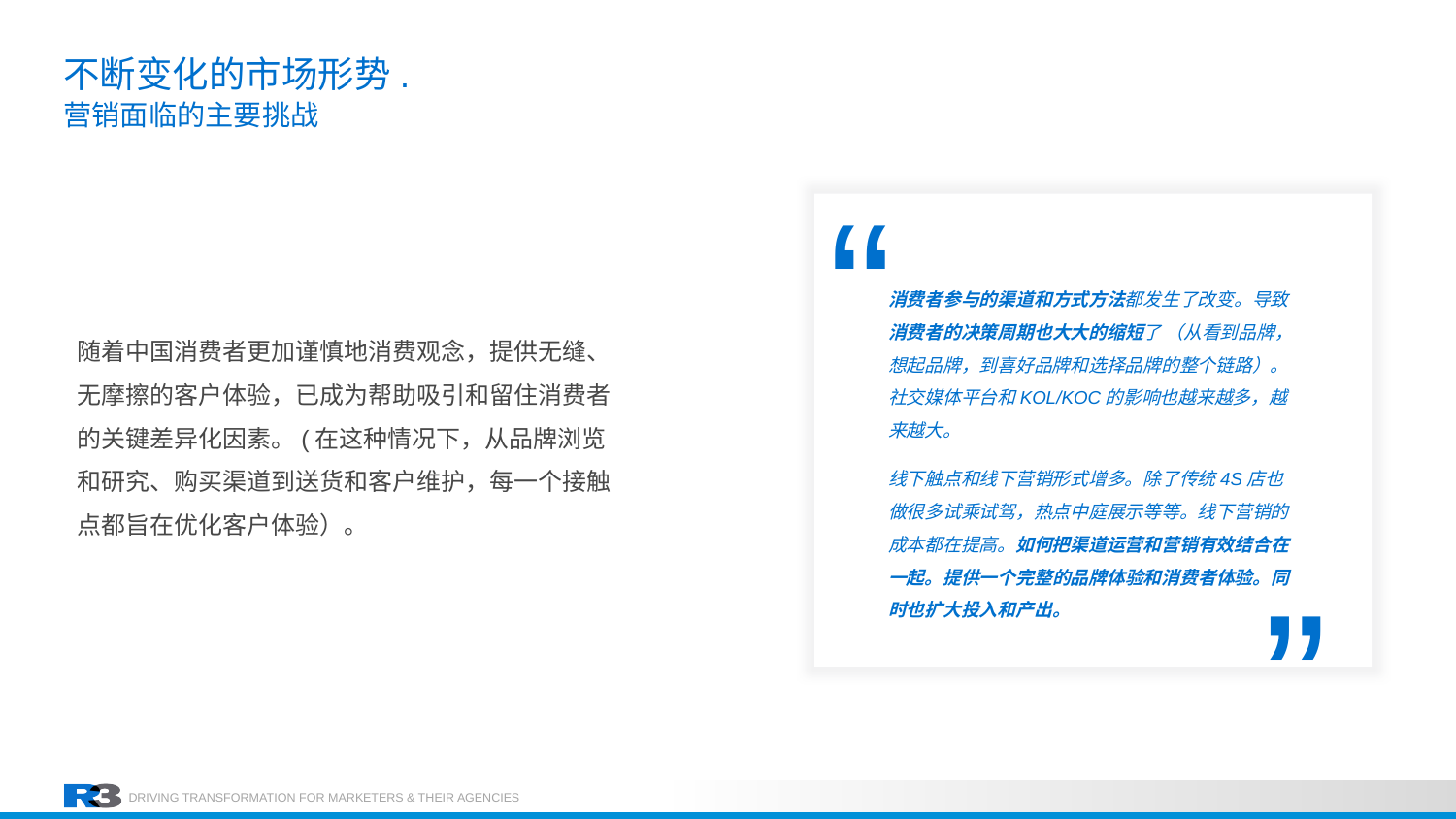

# 不断变化的市场形势. 营销面临的主要挑战
“

消费者参与的渠道和方式方法都发生了改变。导致消费者的决策周期也大大的缩短了 （从看到品牌，想起品牌，到喜好品牌和选择品牌的整个链路）。社交媒体平台和KOL/KOC的影响也越来越多，越来越大。
线下触点和线下营销形式增多。除了传统4S店也做很多试乘试驾，热点中庭展示等等。线下营销的成本都在提高。如何把渠道运营和营销有效结合在一起。提供一个完整的品牌体验和消费者体验。同时也扩大投入和产出。
随着中国消费者更加谨慎地消费观念，提供无缝、无摩擦的客户体验，已成为帮助吸引和留住消费者的关键差异化因素。(在这种情况下，从品牌浏览和研究、购买渠道到送货和客户维护，每一个接触点都旨在优化客户体验）。
”
64